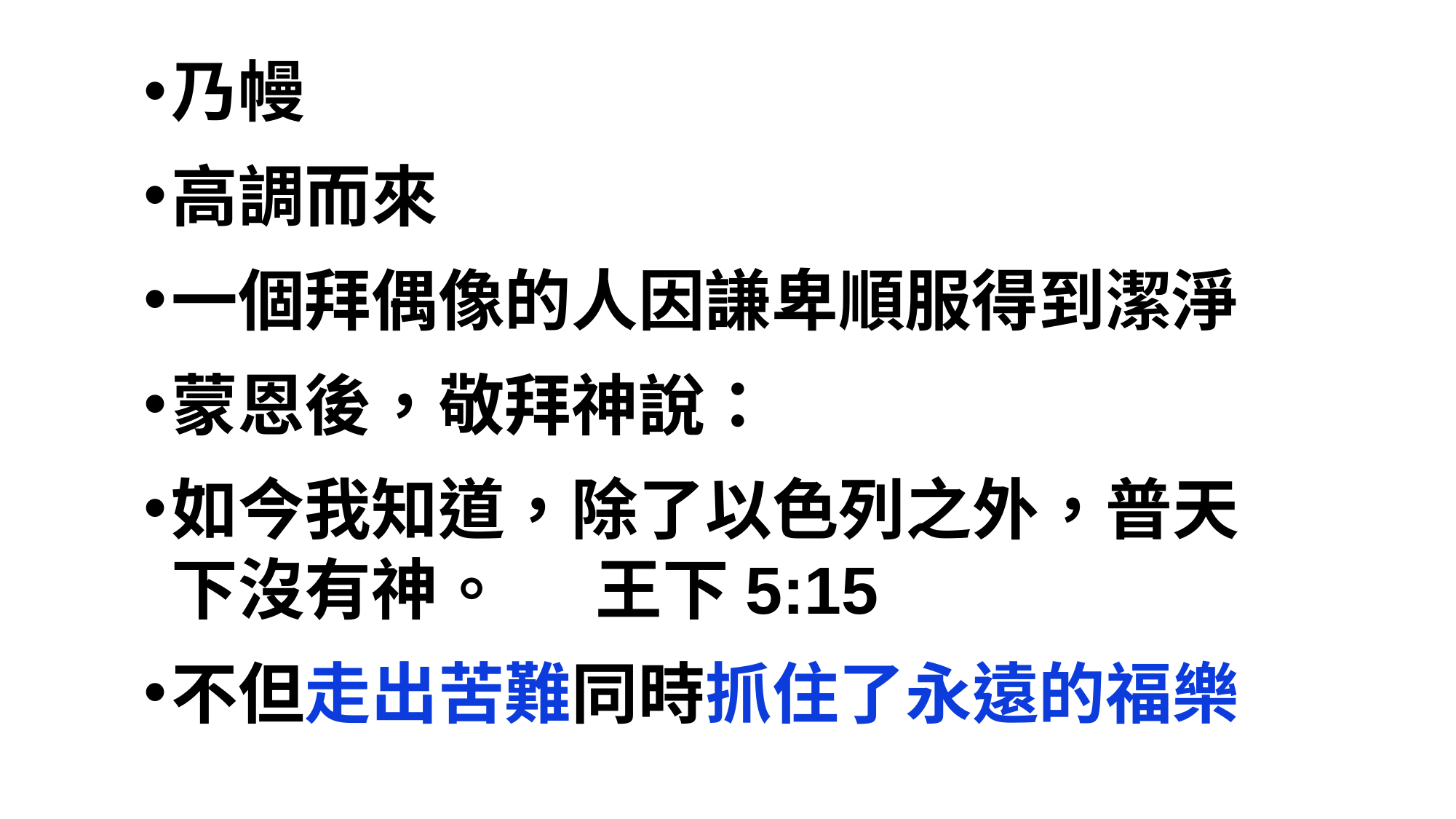

乃幔
高調而來
一個拜偶像的人因謙卑順服得到潔淨
蒙恩後，敬拜神說：
如今我知道，除了以色列之外，普天下沒有神。      王下5:15
不但走出苦難同時抓住了永遠的福樂